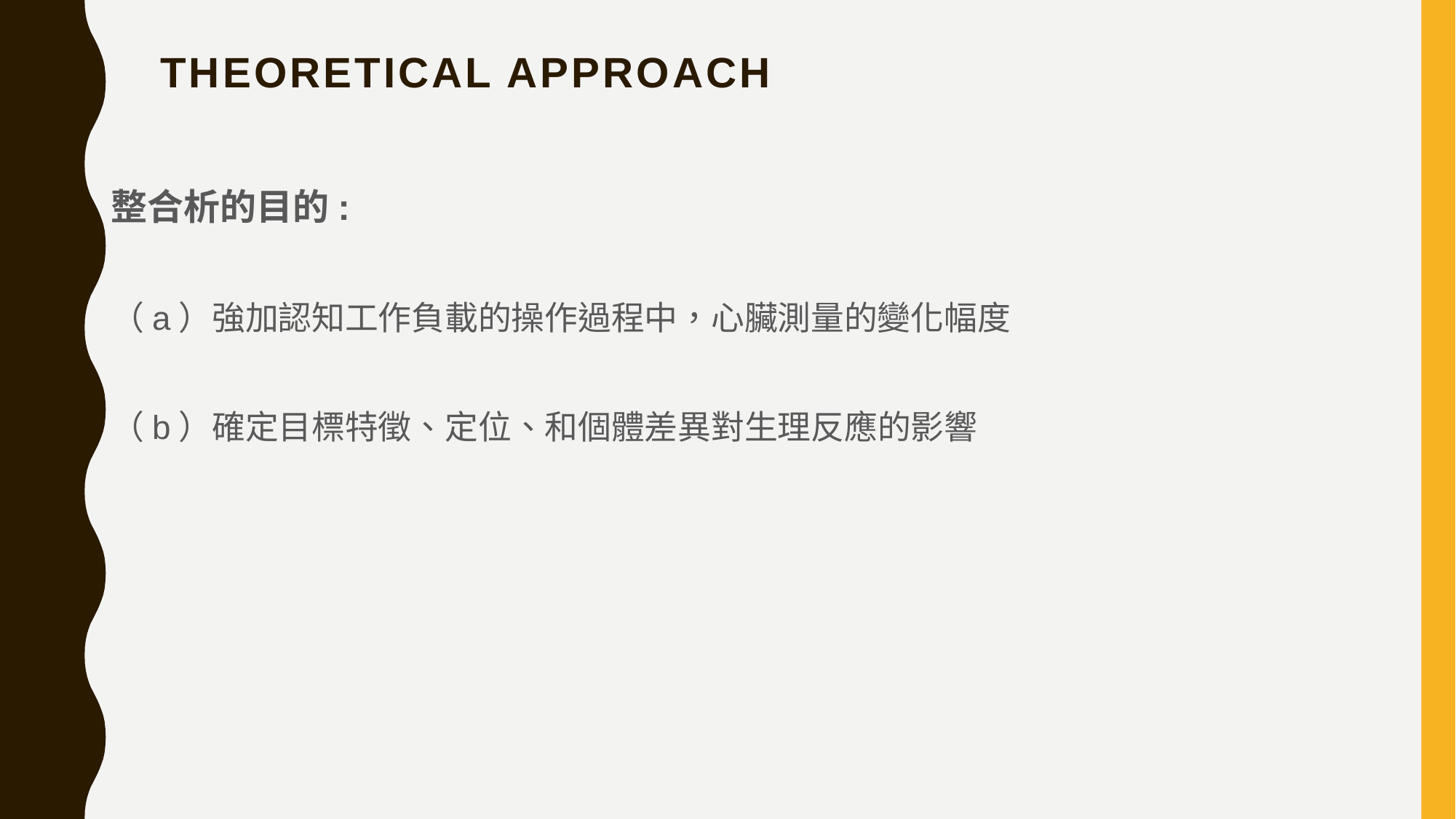

# Theoretical Approach
整合析的目的:

（a）強加認知工作負載的操作過程中，心臟測量的變化幅度

（b）確定目標特徵、定位、和個體差異對生理反應的影響